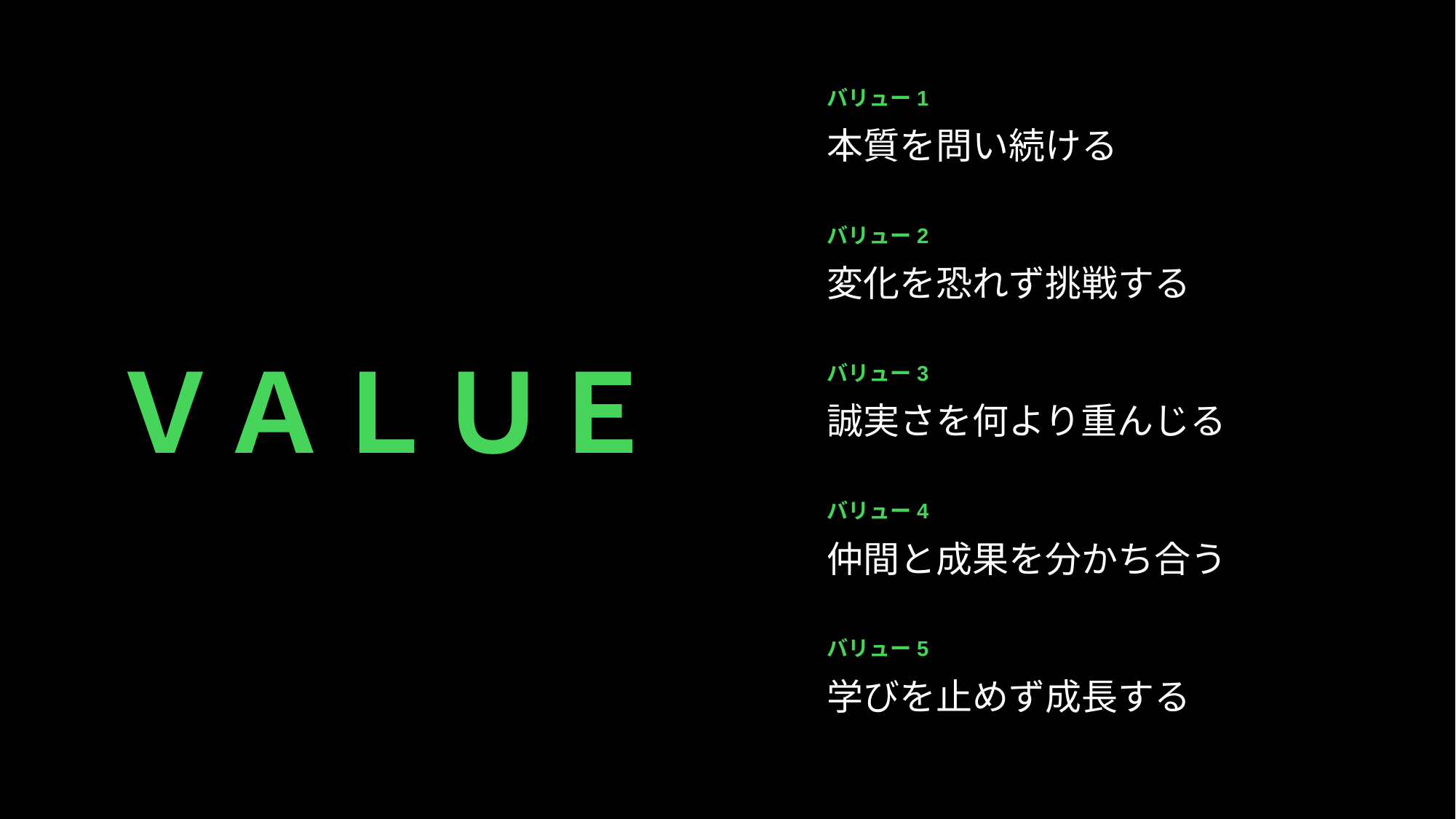

バリュー1
本質を問い続ける
バリュー2
変化を恐れず挑戦する
バリュー3
誠実さを何より重んじる
バリュー4
仲間と成果を分かち合う
バリュー5
学びを止めず成長する
ＶＡＬＵＥ